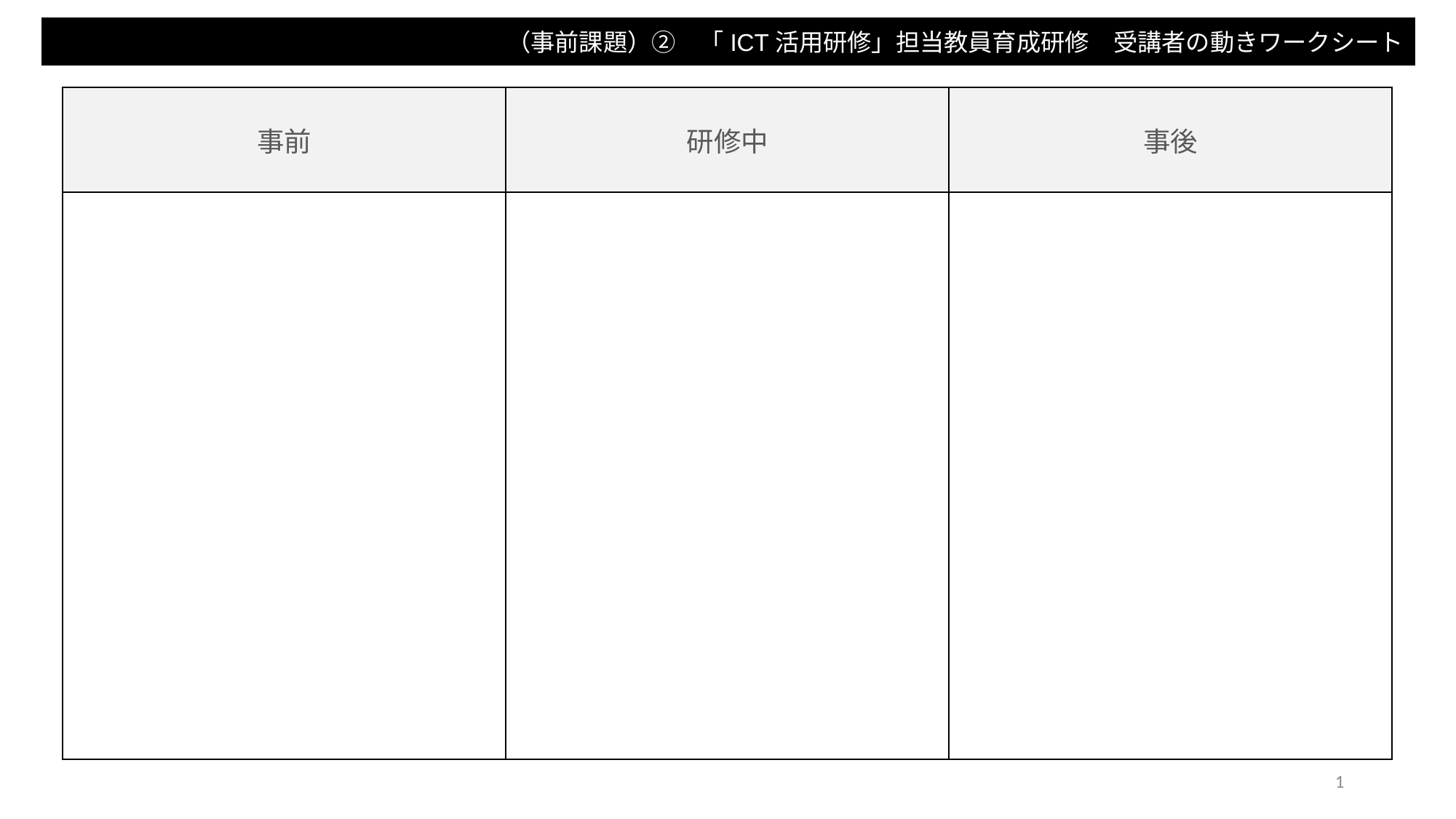

（事前課題）②　「ICT活用研修」担当教員育成研修　受講者の動きワークシート
| 事前 | 研修中 | 事後 |
| --- | --- | --- |
|  |  |  |
1